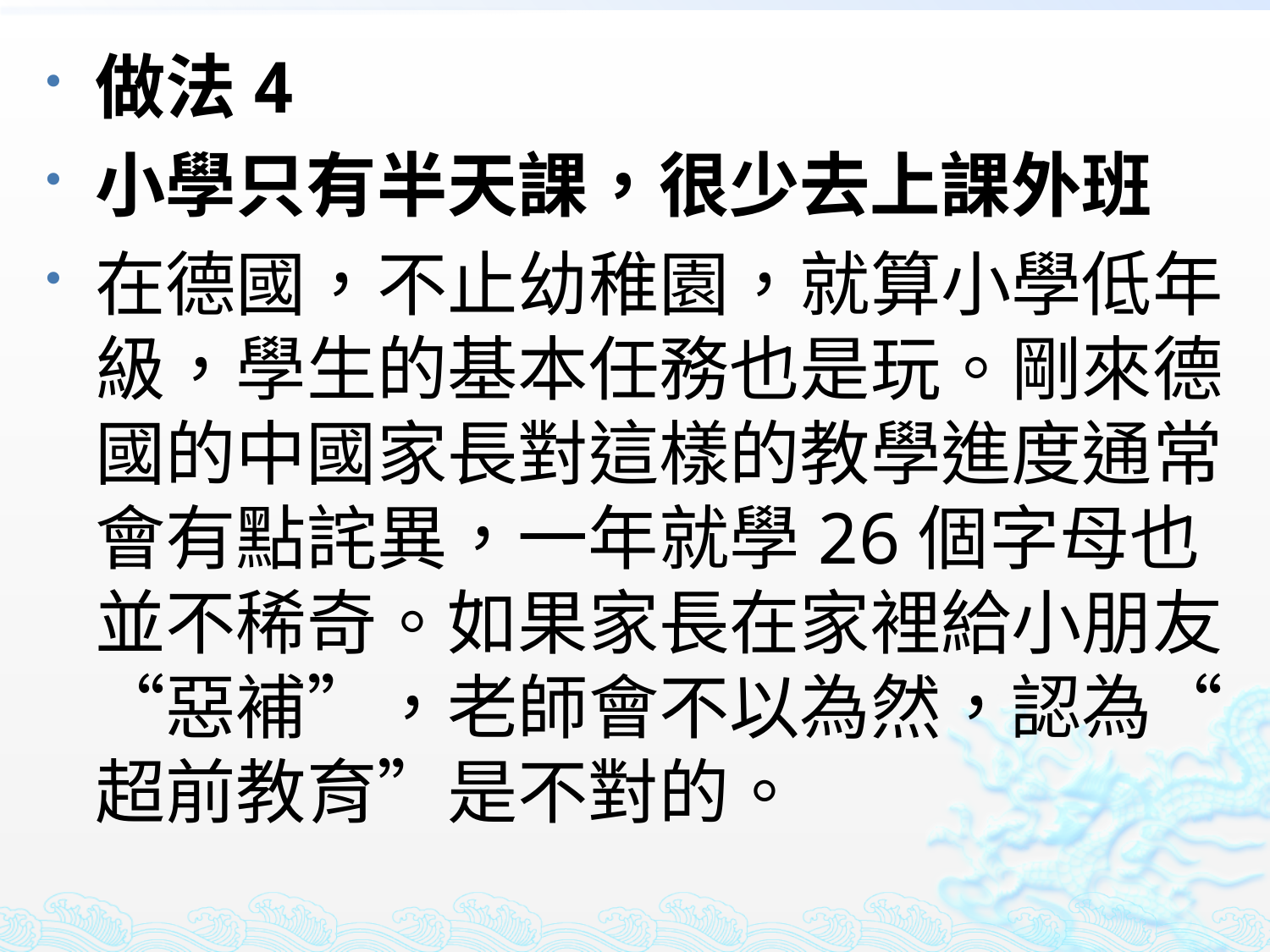

做法4
小學只有半天課，很少去上課外班
在德國，不止幼稚園，就算小學低年級，學生的基本任務也是玩。剛來德國的中國家長對這樣的教學進度通常會有點詫異，一年就學26個字母也並不稀奇。如果家長在家裡給小朋友“惡補”，老師會不以為然，認為“超前教育”是不對的。